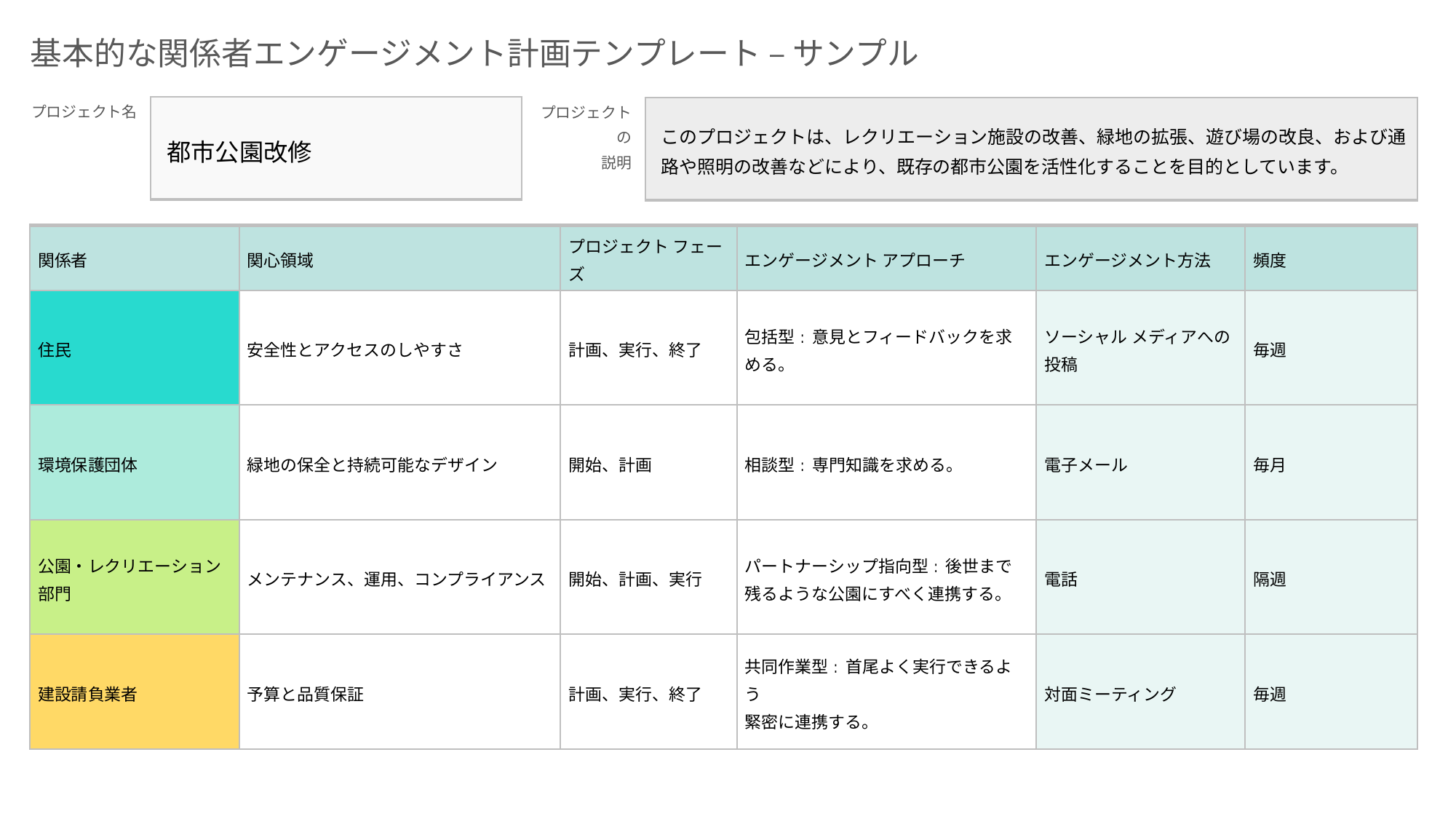

基本的な関係者エンゲージメント計画テンプレート – サンプル
| プロジェクト名 | 都市公園改修 |
| --- | --- |
| プロジェクトの 説明 | このプロジェクトは、レクリエーション施設の改善、緑地の拡張、遊び場の改良、および通路や照明の改善などにより、既存の都市公園を活性化することを目的としています。 |
| --- | --- |
| 関係者 | 関心領域 | プロジェクト フェーズ | エンゲージメント アプローチ | エンゲージメント方法 | 頻度 |
| --- | --- | --- | --- | --- | --- |
| 住民 | 安全性とアクセスのしやすさ | 計画、実行、終了 | 包括型: 意見とフィードバックを求める。 | ソーシャル メディアへの 投稿 | 毎週 |
| 環境保護団体 | 緑地の保全と持続可能なデザイン | 開始、計画 | 相談型: 専門知識を求める。 | 電子メール | 毎月 |
| 公園・レクリエーション部門 | メンテナンス、運用、コンプライアンス | 開始、計画、実行 | パートナーシップ指向型: 後世まで残るような公園にすべく連携する。 | 電話 | 隔週 |
| 建設請負業者 | 予算と品質保証 | 計画、実行、終了 | 共同作業型: 首尾よく実行できるよう 緊密に連携する。 | 対面ミーティング | 毎週 |